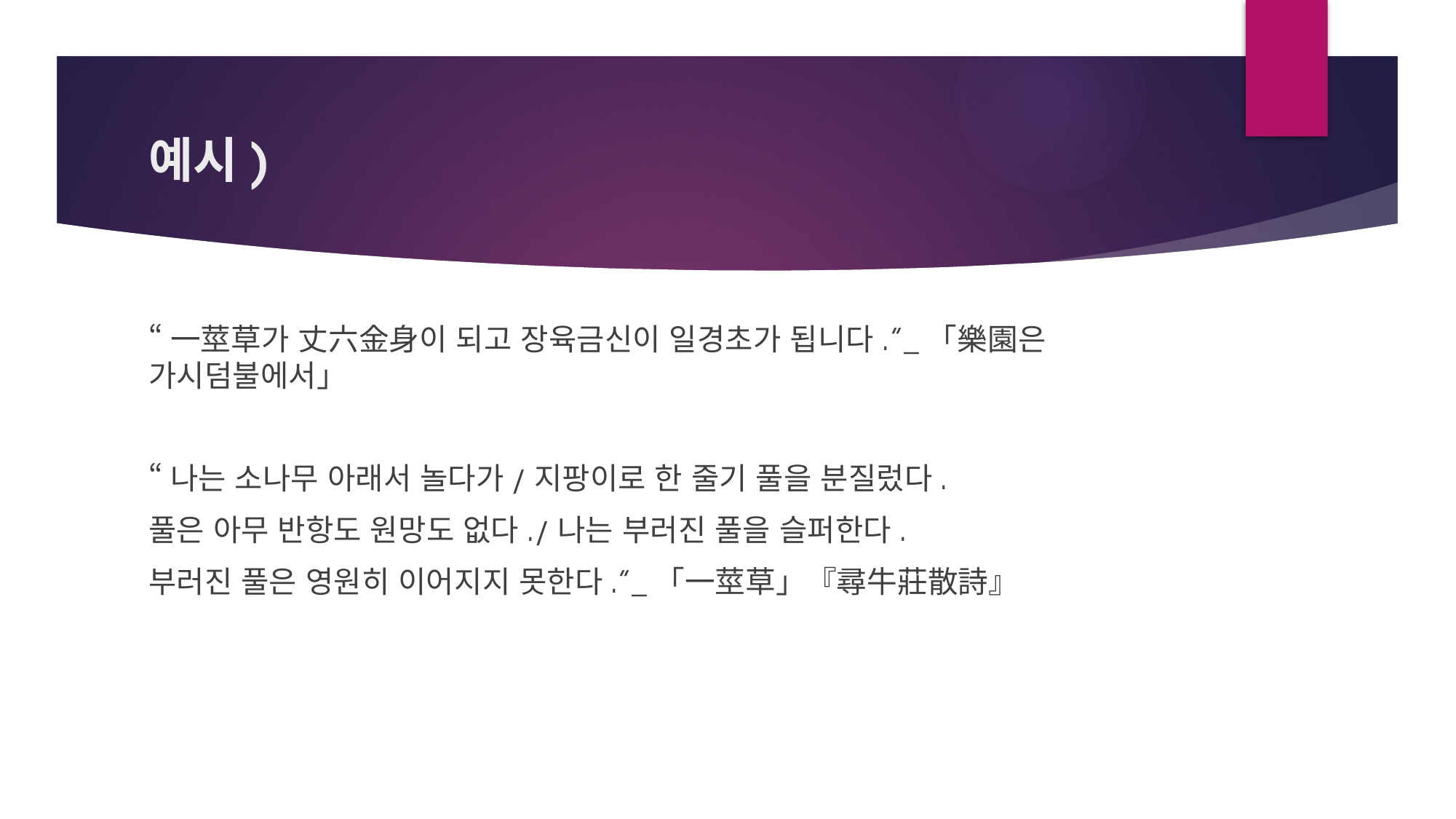

# 예시)

“一莖草가 丈六金身이 되고 장육금신이 일경초가 됩니다.”_「樂園은 가시덤불에서」

“나는 소나무 아래서 놀다가/지팡이로 한 줄기 풀을 분질렀다.
풀은 아무 반항도 원망도 없다./나는 부러진 풀을 슬퍼한다.
부러진 풀은 영원히 이어지지 못한다.”_「一莖草」『尋牛莊散詩』